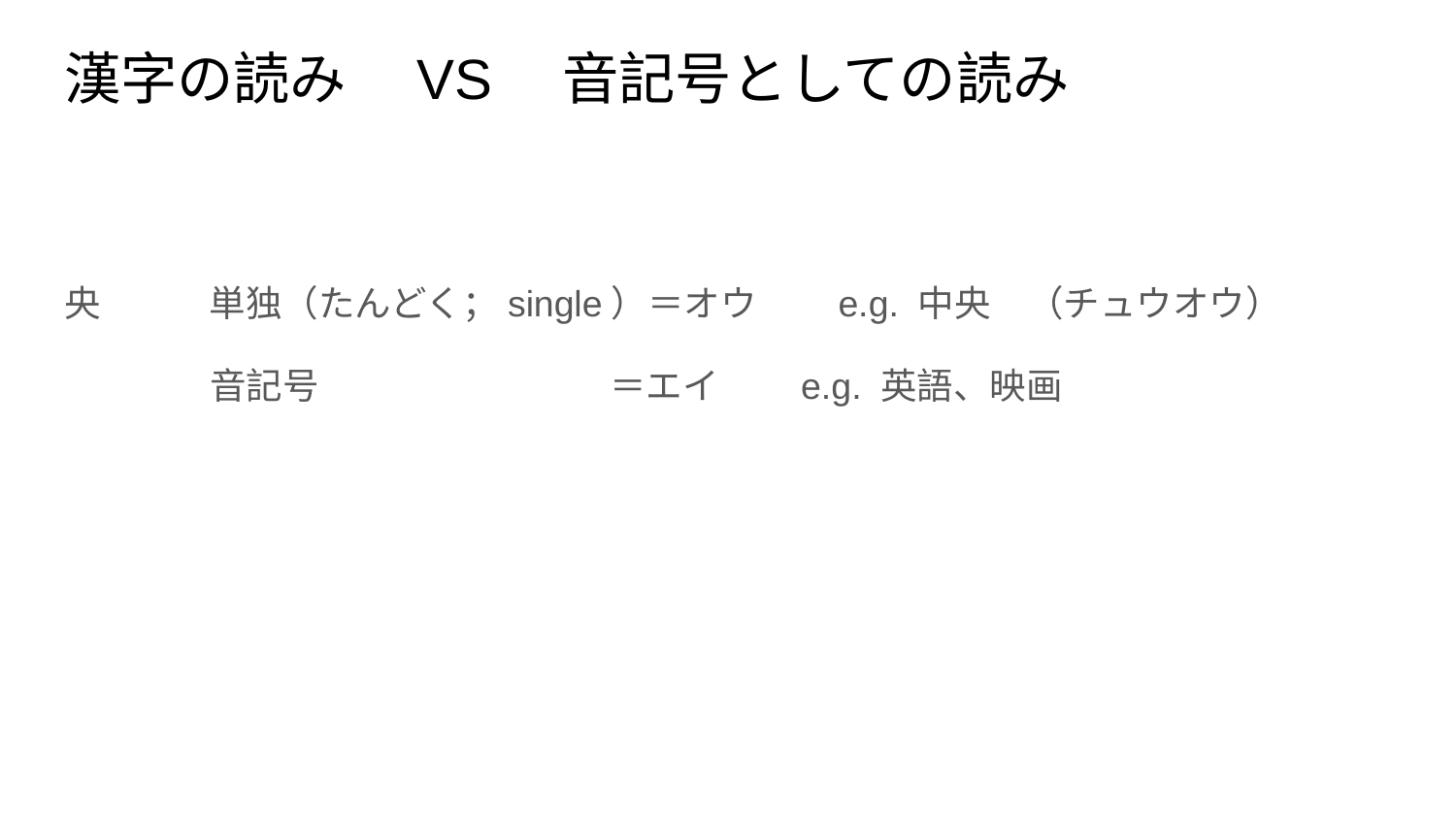

# 漢字の読み　VS　音記号としての読み

央　　　単独（たんどく；single）＝オウ　　e.g. 中央　（チュウオウ）
　　　　音記号　　　　　　　　＝エイ　　e.g. 英語、映画